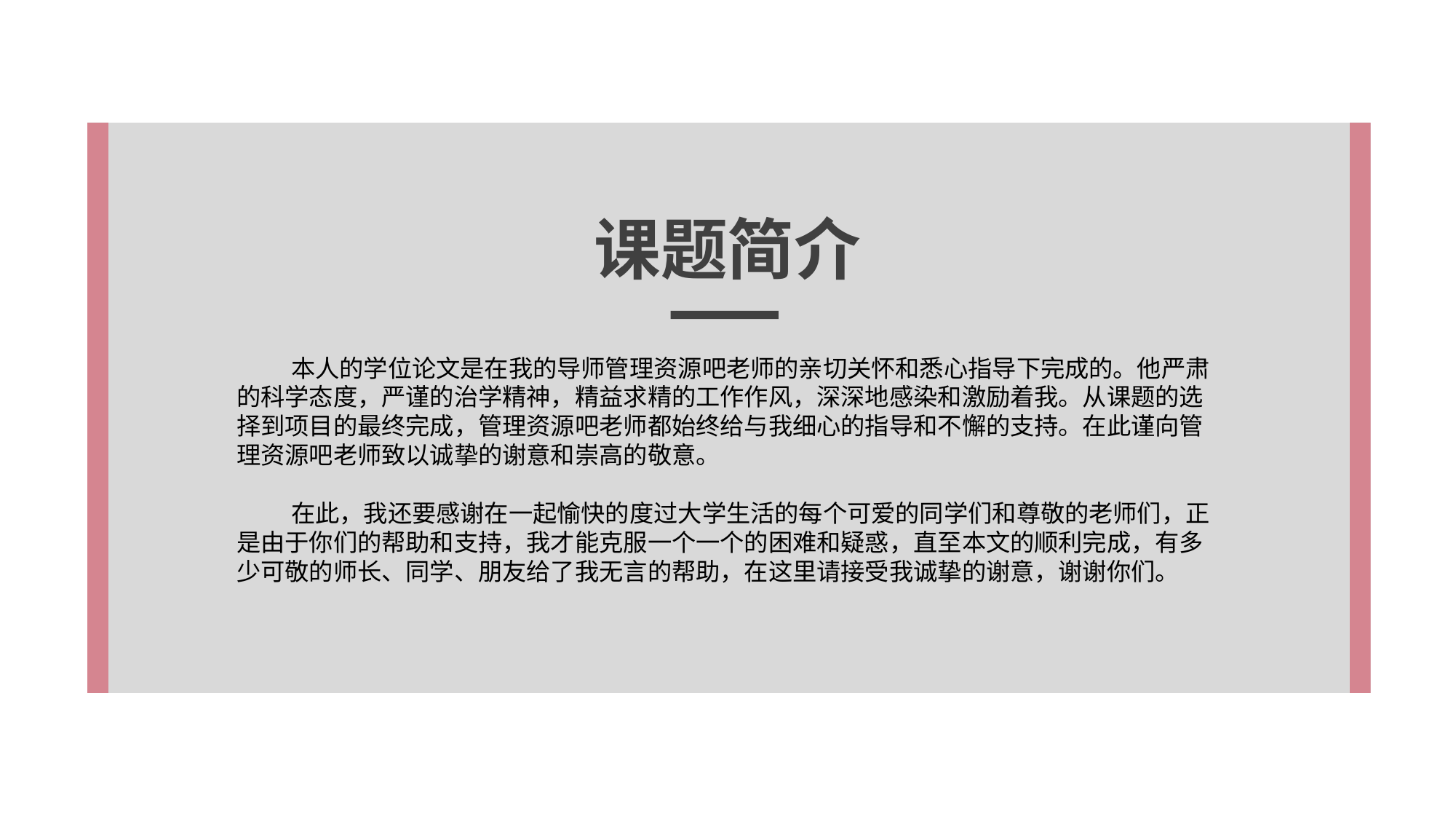

课题简介

本人的学位论文是在我的导师管理资源吧老师的亲切关怀和悉心指导下完成的。他严肃的科学态度，严谨的治学精神，精益求精的工作作风，深深地感染和激励着我。从课题的选择到项目的最终完成，管理资源吧老师都始终给与我细心的指导和不懈的支持。在此谨向管理资源吧老师致以诚挚的谢意和崇高的敬意。

在此，我还要感谢在一起愉快的度过大学生活的每个可爱的同学们和尊敬的老师们，正是由于你们的帮助和支持，我才能克服一个一个的困难和疑惑，直至本文的顺利完成，有多少可敬的师长、同学、朋友给了我无言的帮助，在这里请接受我诚挚的谢意，谢谢你们。